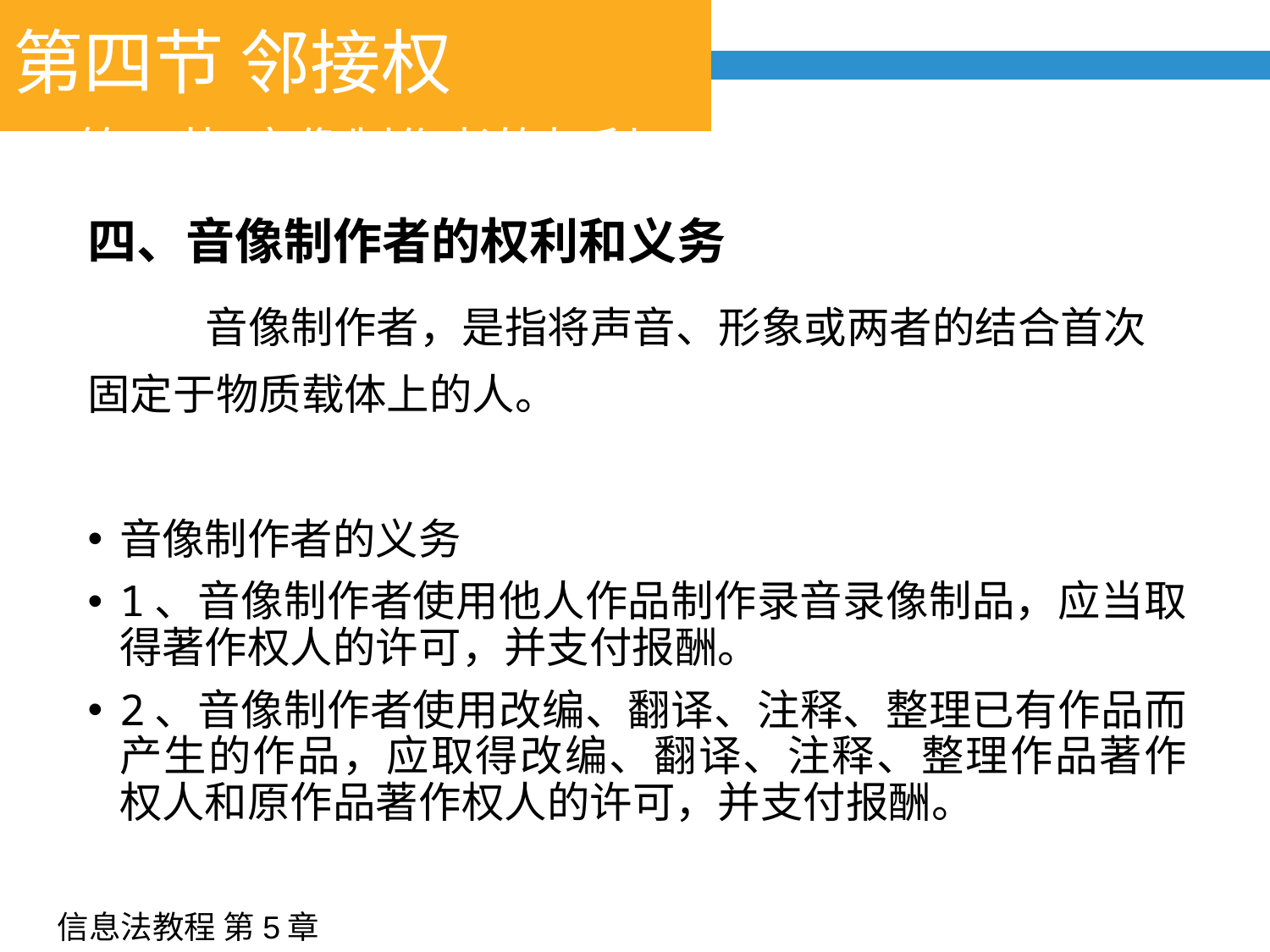

第四节 邻接权
# 第三节  音像制作者的权利
四、音像制作者的权利和义务
	音像制作者，是指将声音、形象或两者的结合首次固定于物质载体上的人。

音像制作者的义务
	1、音像制作者使用他人作品制作录音录像制品，应当取得著作权人的许可，并支付报酬。
	2、音像制作者使用改编、翻译、注释、整理已有作品而产生的作品，应取得改编、翻译、注释、整理作品著作权人和原作品著作权人的许可，并支付报酬。
信息法教程 第5章